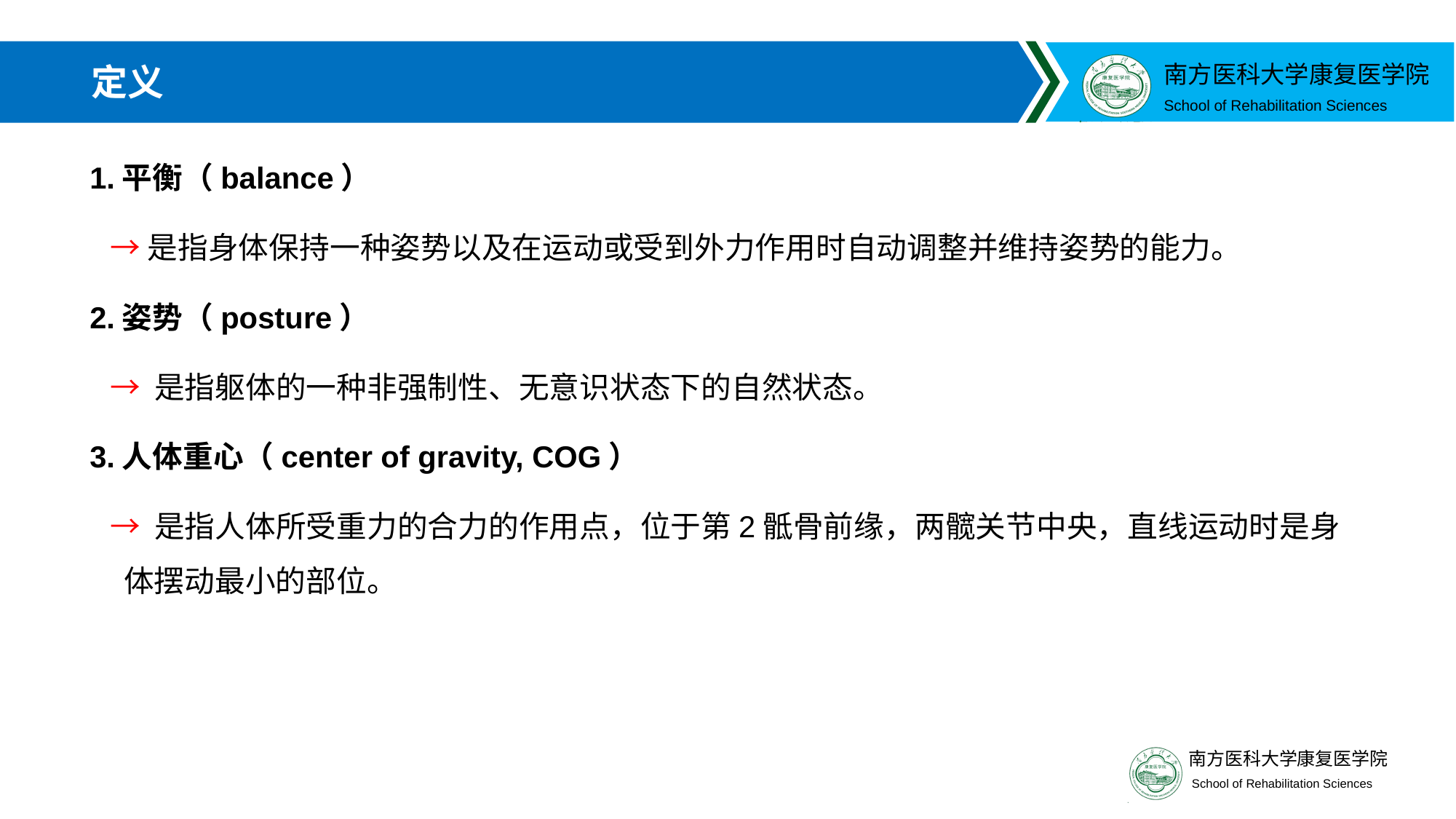

# 定义
1.平衡（balance）
   →是指身体保持一种姿势以及在运动或受到外力作用时自动调整并维持姿势的能力。
2.姿势（posture）
   → 是指躯体的一种非强制性、无意识状态下的自然状态。
3.人体重心（center of gravity, COG）
   → 是指人体所受重力的合力的作用点，位于第2骶骨前缘，两髋关节中央，直线运动时是身体摆动最小的部位。